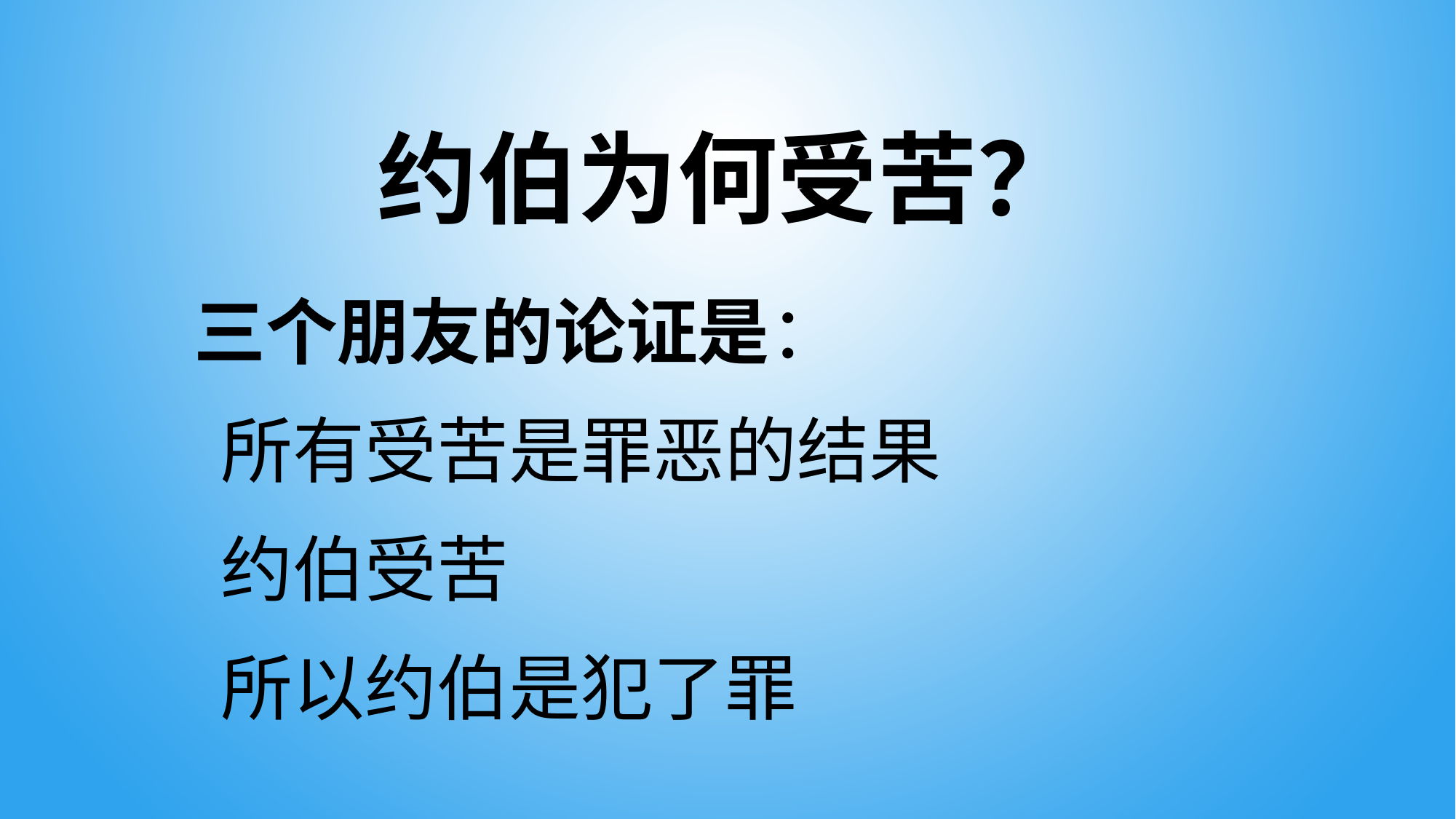

# 约伯为何受苦？
三个朋友的论证是：
	所有受苦是罪恶的结果
	约伯受苦
	所以约伯是犯了罪